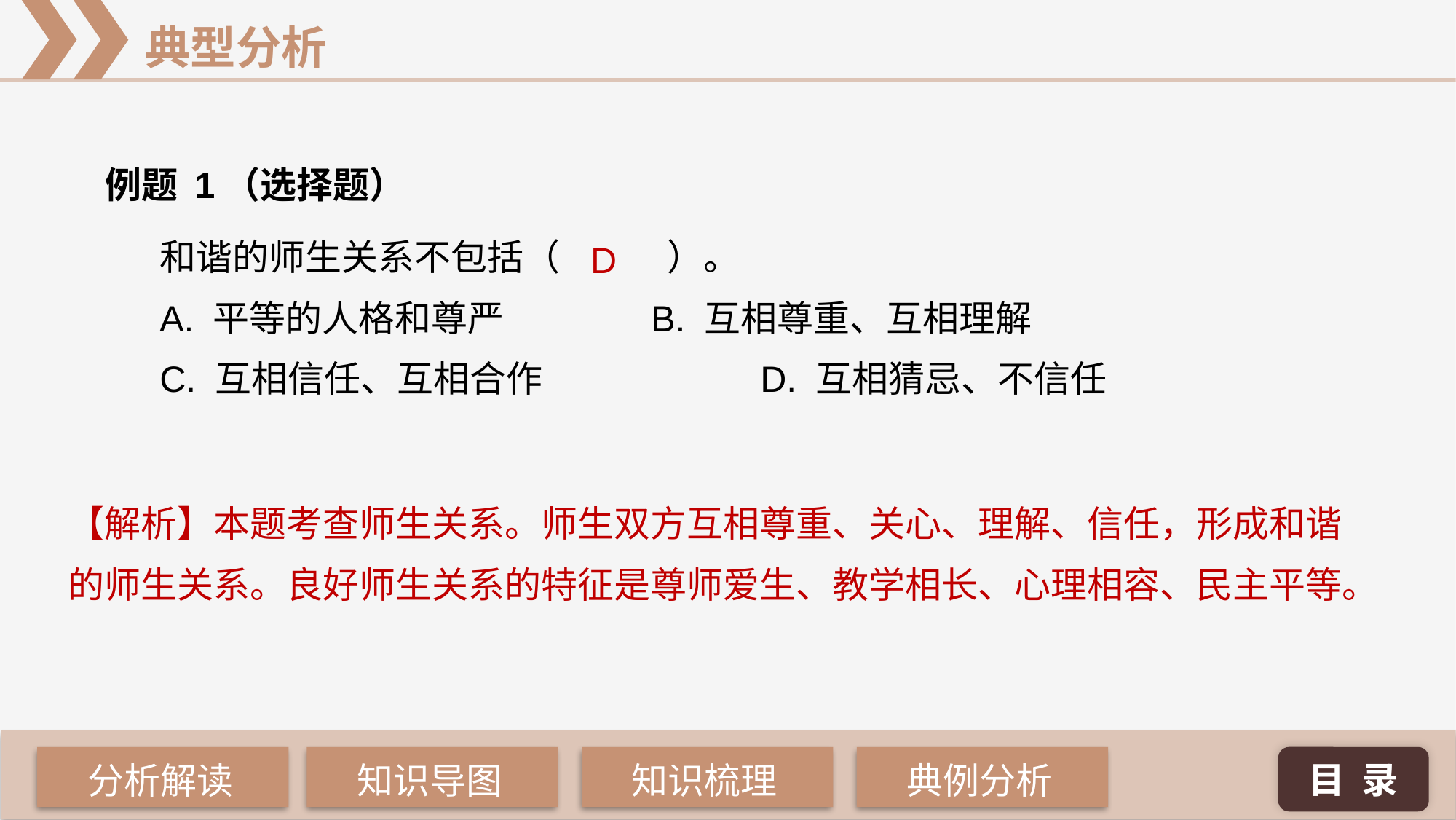

例题 1（选择题）
和谐的师生关系不包括（ 	  ）。
A. 平等的人格和尊严 		B. 互相尊重、互相理解
C. 互相信任、互相合作 		D. 互相猜忌、不信任
D
【解析】本题考查师生关系。师生双方互相尊重、关心、理解、信任，形成和谐的师生关系。良好师生关系的特征是尊师爱生、教学相长、心理相容、民主平等。